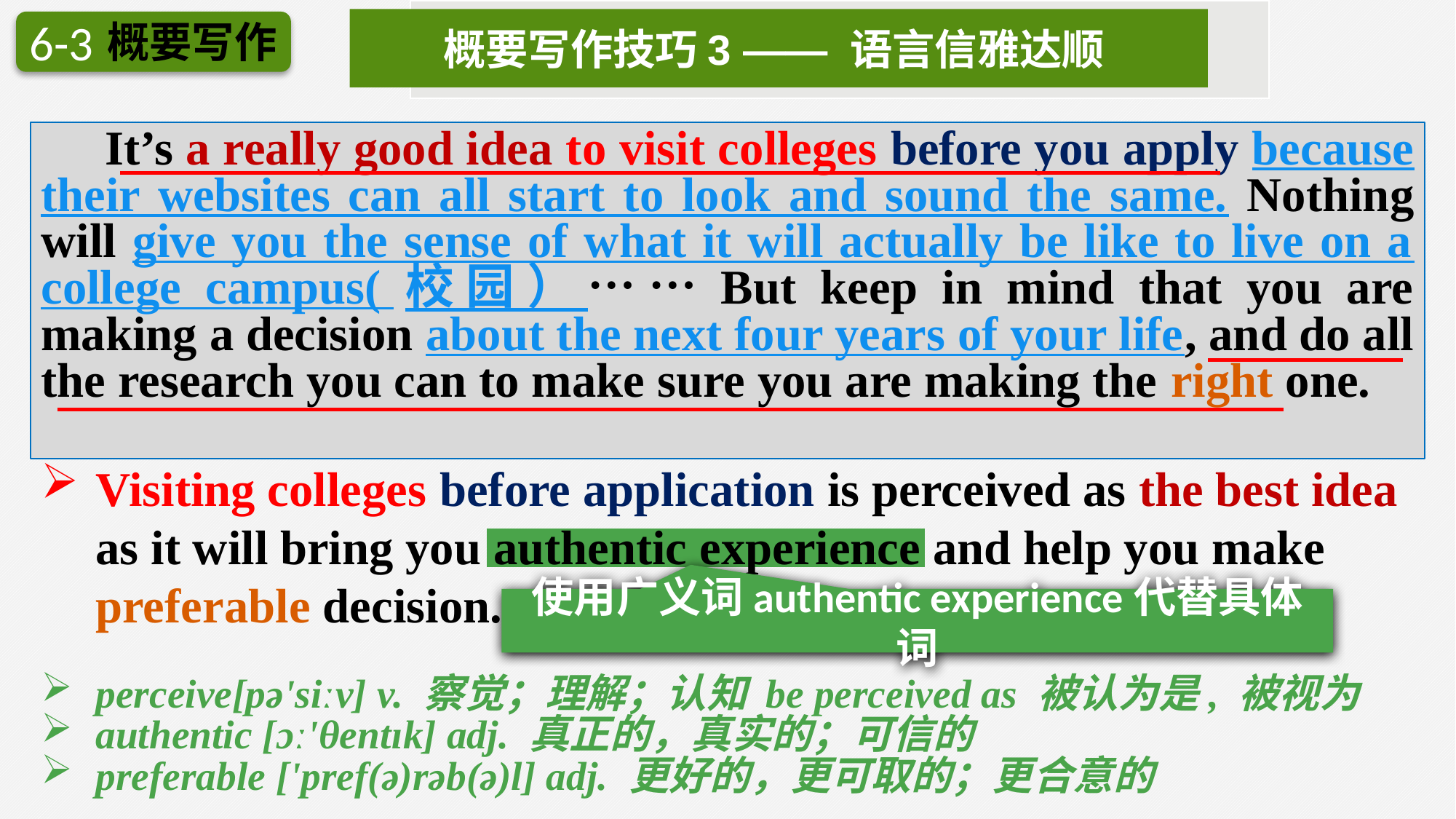

概要写作技巧3 —— 语言信雅达顺
概要写作
6-3
     It’s a really good idea to visit colleges before you apply because their websites can all start to look and sound the same. Nothing will give you the sense of what it will actually be like to live on a college campus(校园）……But keep in mind that you are making a decision about the next four years of your life, and do all the research you can to make sure you are making the right one.
Visiting colleges before application is perceived as the best idea as it will bring you authentic experience and help you make preferable decision.

perceive[pə'siːv] v. 察觉；理解；认知 be perceived as 被认为是, 被视为
authentic [ɔː'θentɪk] adj. 真正的，真实的；可信的
preferable ['pref(ə)rəb(ə)l] adj. 更好的，更可取的；更合意的

使用广义词authentic experience代替具体词